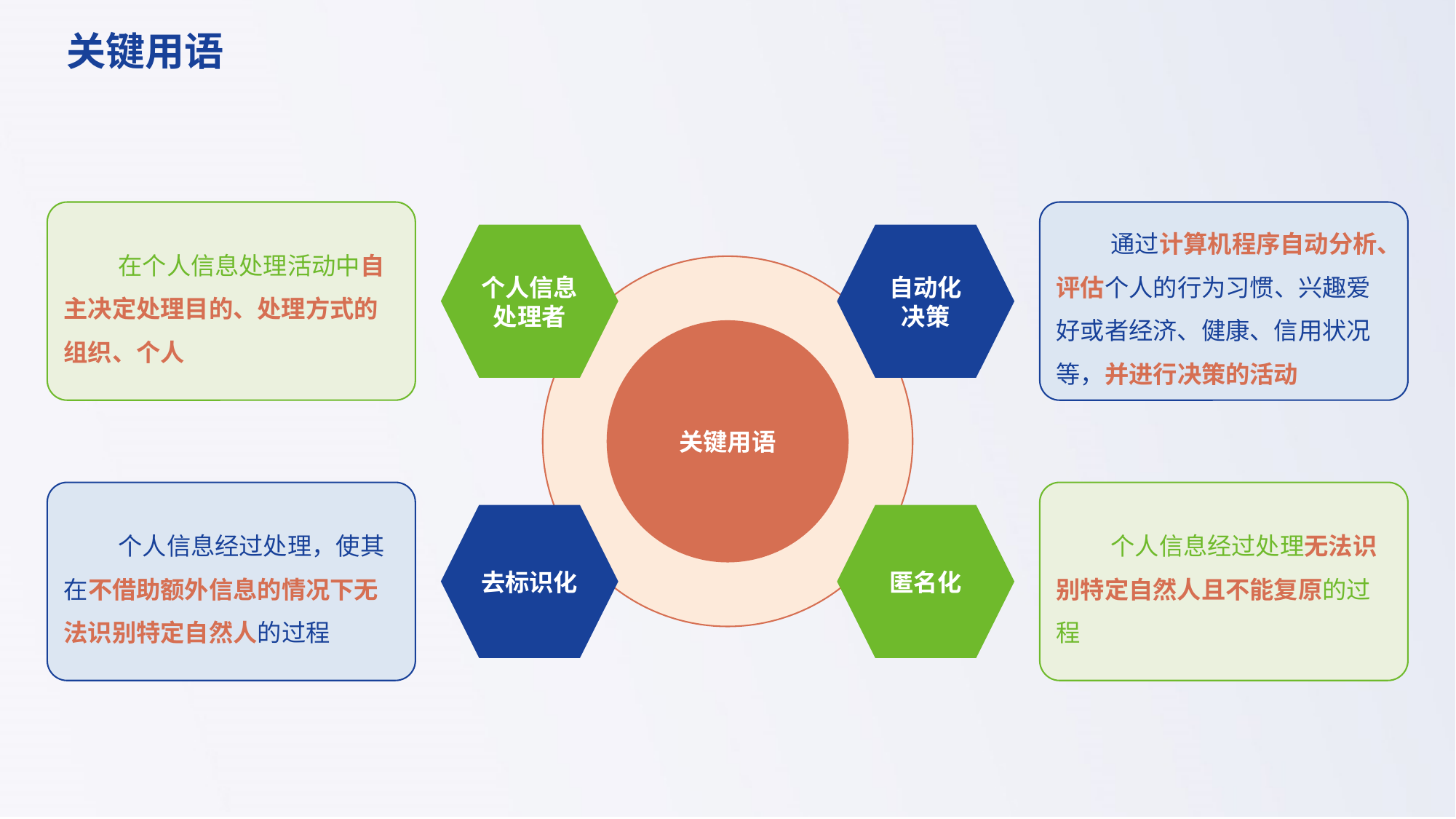

关键用语
在个人信息处理活动中自主决定处理目的、处理方式的组织、个人
通过计算机程序自动分析、评估个人的行为习惯、兴趣爱好或者经济、健康、信用状况等，并进行决策的活动
个人信息处理者
自动化
决策

关键用语
个人信息经过处理，使其在不借助额外信息的情况下无法识别特定自然人的过程
个人信息经过处理无法识别特定自然人且不能复原的过程
去标识化
匿名化